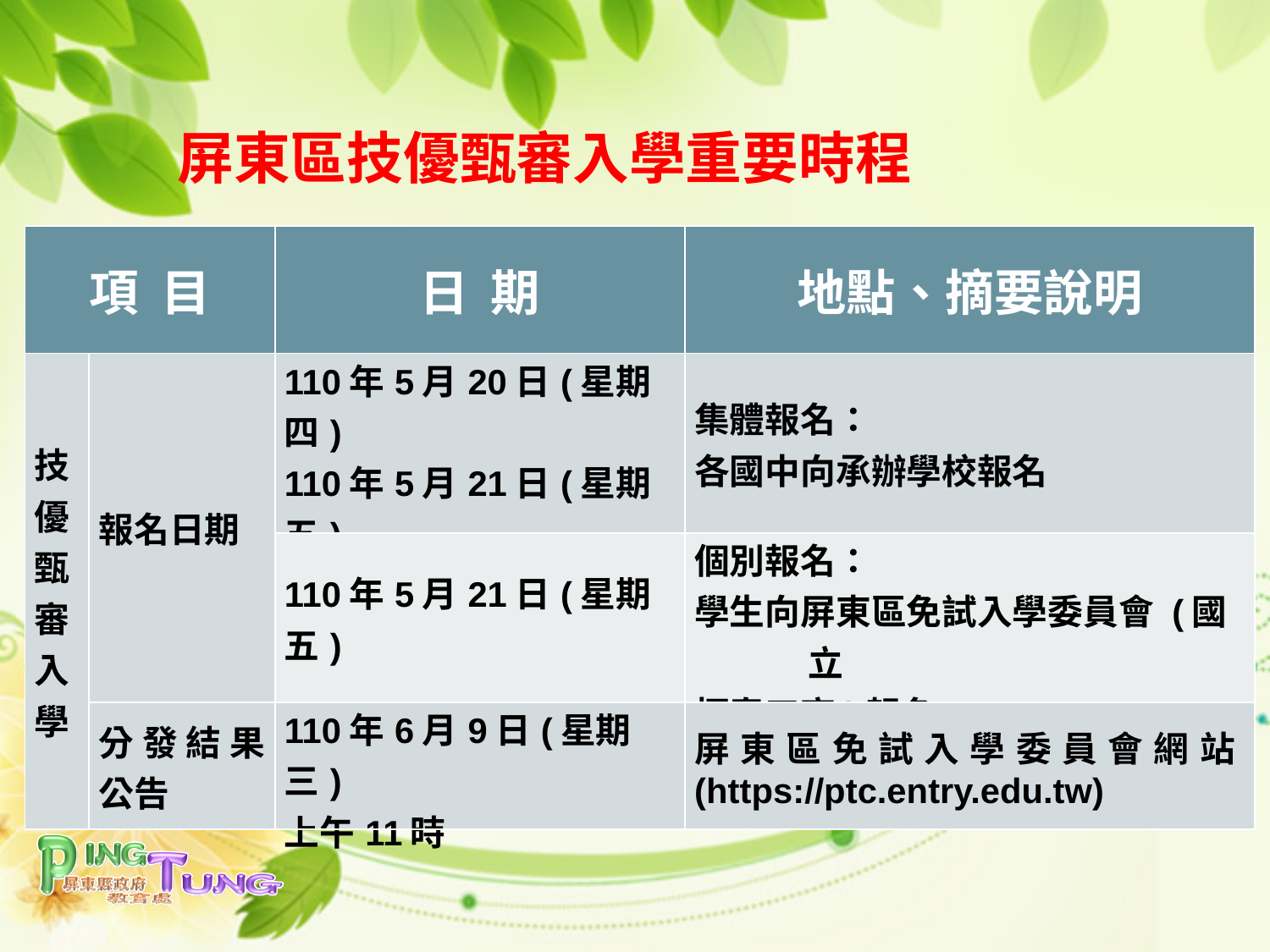

屏東區技優甄審入學重要時程
| 項 目 |  | 日 期 | 地點、摘要說明 |
| --- | --- | --- | --- |
| 技優甄審 入 學 | 報名日期 | 110年5月20日(星期四) 110年5月21日(星期五) | 集體報名： 各國中向承辦學校報名 |
|  |  | 110年5月21日(星期五) | 個別報名： 學生向屏東區免試入學委員會 (國立 恆春工商)報名 |
|  | 分發結果公告 | 110年6月9日(星期三) 上午11時 | 屏東區免試入學委員會網站(https://ptc.entry.edu.tw) |